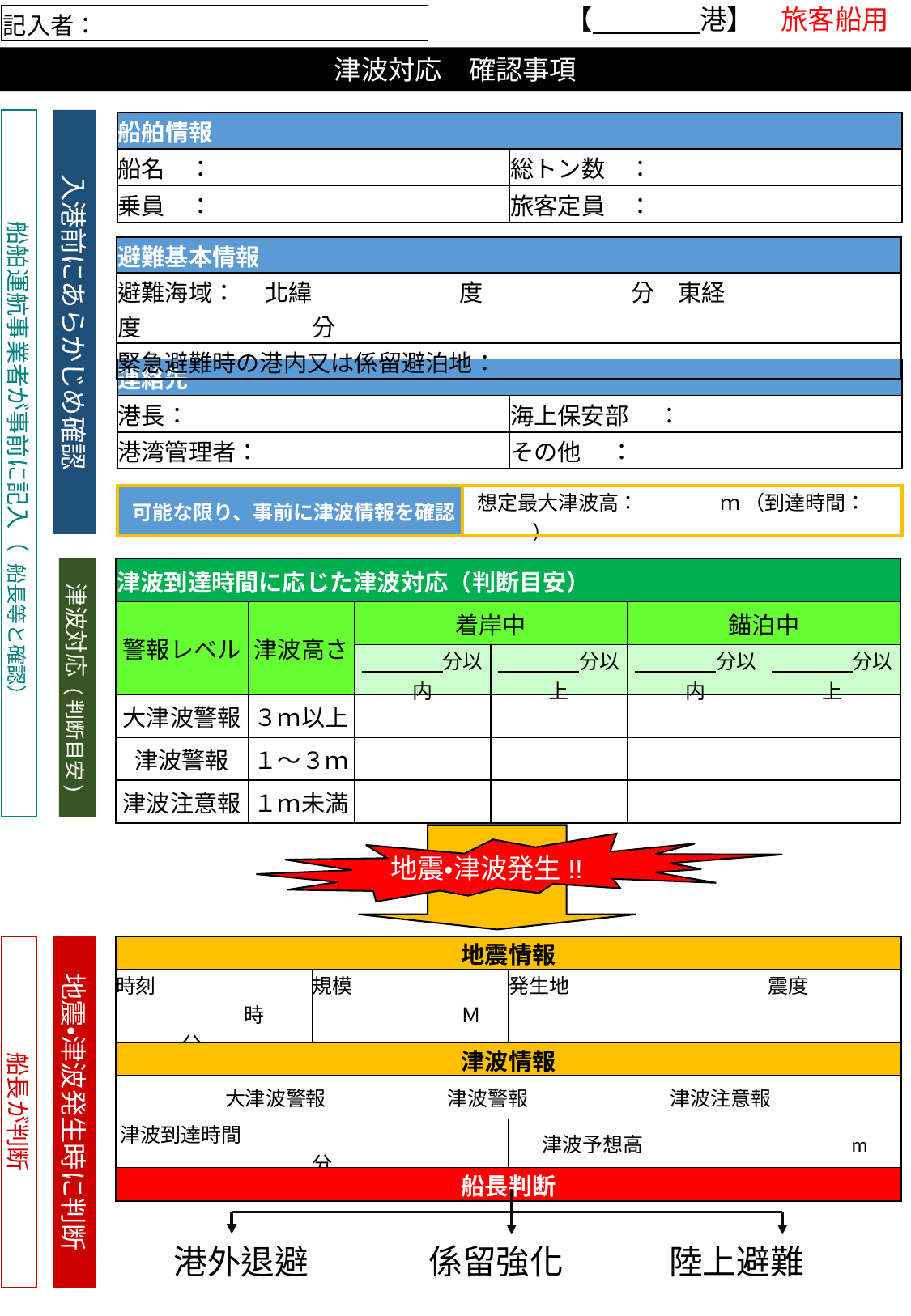

【　　　　港】　旅客船用
| 記入者： |
| --- |
津波対応　確認事項
船舶運航事業者が事前に記入（  船長等と確認）
入港前にあらかじめ確認
| 船舶情報 |  |
| --- | --- |
| 船名　： | 総トン数　： |
| 乗員　： | 旅客定員　： |
| 避難基本情報 |
| --- |
| 避難海域：　 北緯　　　　　 　度　　　　　 　分　東経　 　　　 　　度　　　　　　 　分 |
| 緊急避難時の港内又は係留避泊地： |
| 連絡先 |  |
| --- | --- |
| 港長： | 海上保安部　 ： |
| 港湾管理者： | その他　 ： |
| 可能な限り、事前に津波情報を確認 | 想定最大津波高：　　　　ｍ （到達時間： 　　 　　） |
| --- | --- |
津波対応 (判断目安)
| 津波到達時間に応じた津波対応（判断目安） |  |  |  |  |  |
| --- | --- | --- | --- | --- | --- |
| 警報レベル | 津波高さ | 着岸中 |  | 錨泊中 |  |
|  |  | 分以内 | 分以上 | 分以内 | 分以上 |
| 大津波警報 | ３ｍ以上 |  |  |  |  |
| 津波警報 | １～３ｍ |  |  |  |  |
| 津波注意報 | １ｍ未満 |  |  |  |  |

地震・津波発生!!
船長が判断
地震・津波発生時に判断
| 地震情報 |  |  |  |
| --- | --- | --- | --- |
| 時刻　 　　　　　　時　　　　分 | 規模 　Ｍ | 発生地 | 震度 |
| 津波情報 |  |  |  |
| 大津波警報　　　　　　津波警報　　　　　　　津波注意報 |  |  |  |
| 津波到達時間 　　　　　　　　分 |  | 津波予想高　　　　　　　　　　m |  |
| 船長判断 |  |  |  |
港外退避                係留強化              陸上避難